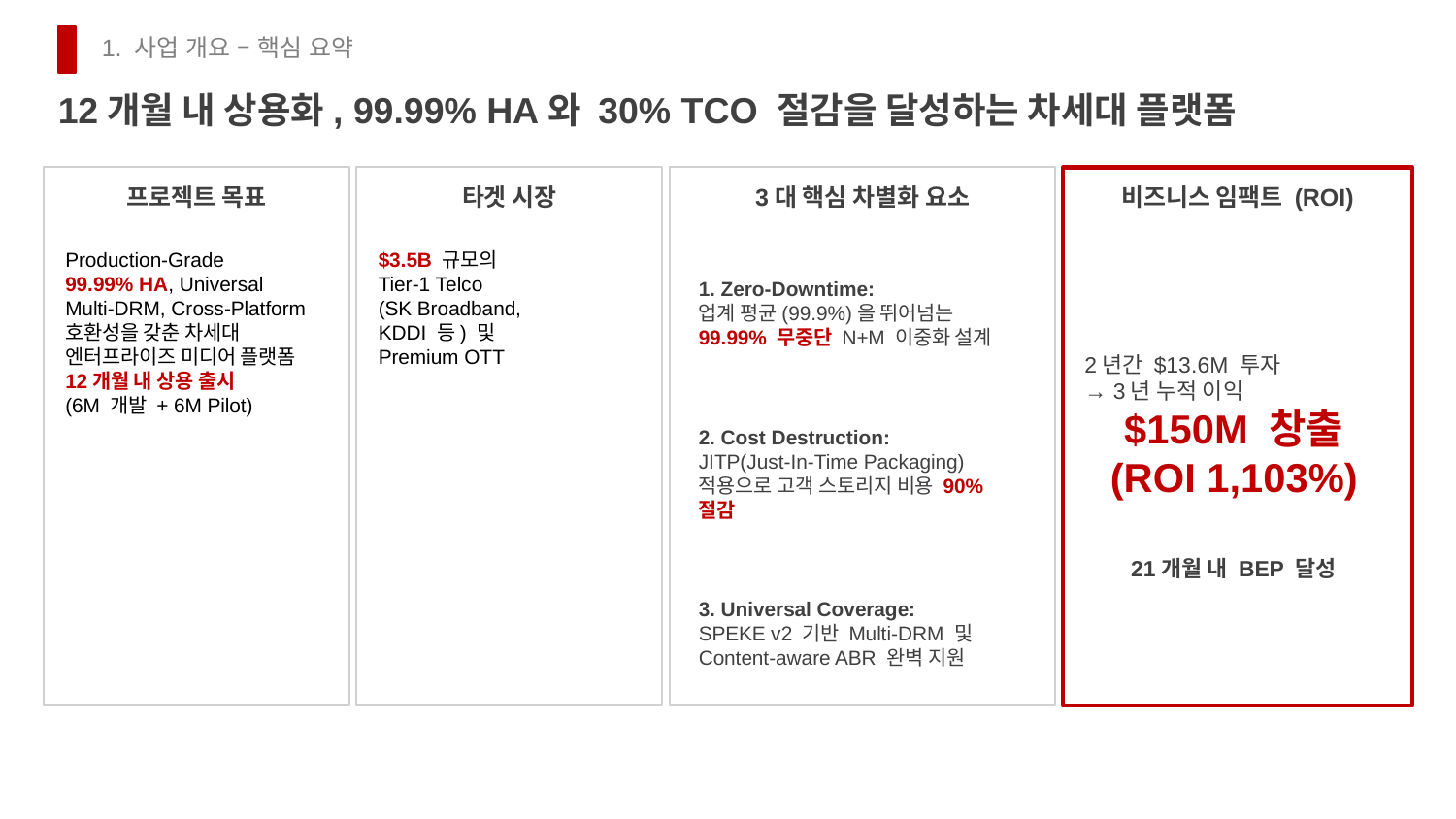

1. 사업 개요 – 핵심 요약

12개월 내 상용화, 99.99% HA와 30% TCO 절감을 달성하는 차세대 플랫폼

프로젝트 목표
타겟 시장
3대 핵심 차별화 요소
비즈니스 임팩트 (ROI)
Production-Grade
99.99% HA, Universal
Multi-DRM, Cross-Platform 호환성을 갖춘 차세대 엔터프라이즈 미디어 플랫폼
12개월 내 상용 출시
(6M 개발 + 6M Pilot)
$3.5B 규모의
Tier-1 Telco
(SK Broadband,
KDDI 등) 및
Premium OTT
1. Zero-Downtime:
업계 평균(99.9%)을 뛰어넘는 99.99% 무중단 N+M 이중화 설계
2년간 $13.6M 투자
→ 3년 누적 이익
$150M 창출
(ROI 1,103%)

21개월 내 BEP 달성
2. Cost Destruction:
JITP(Just-In-Time Packaging) 적용으로 고객 스토리지 비용 90% 절감
3. Universal Coverage:
SPEKE v2 기반 Multi-DRM 및 Content-aware ABR 완벽 지원